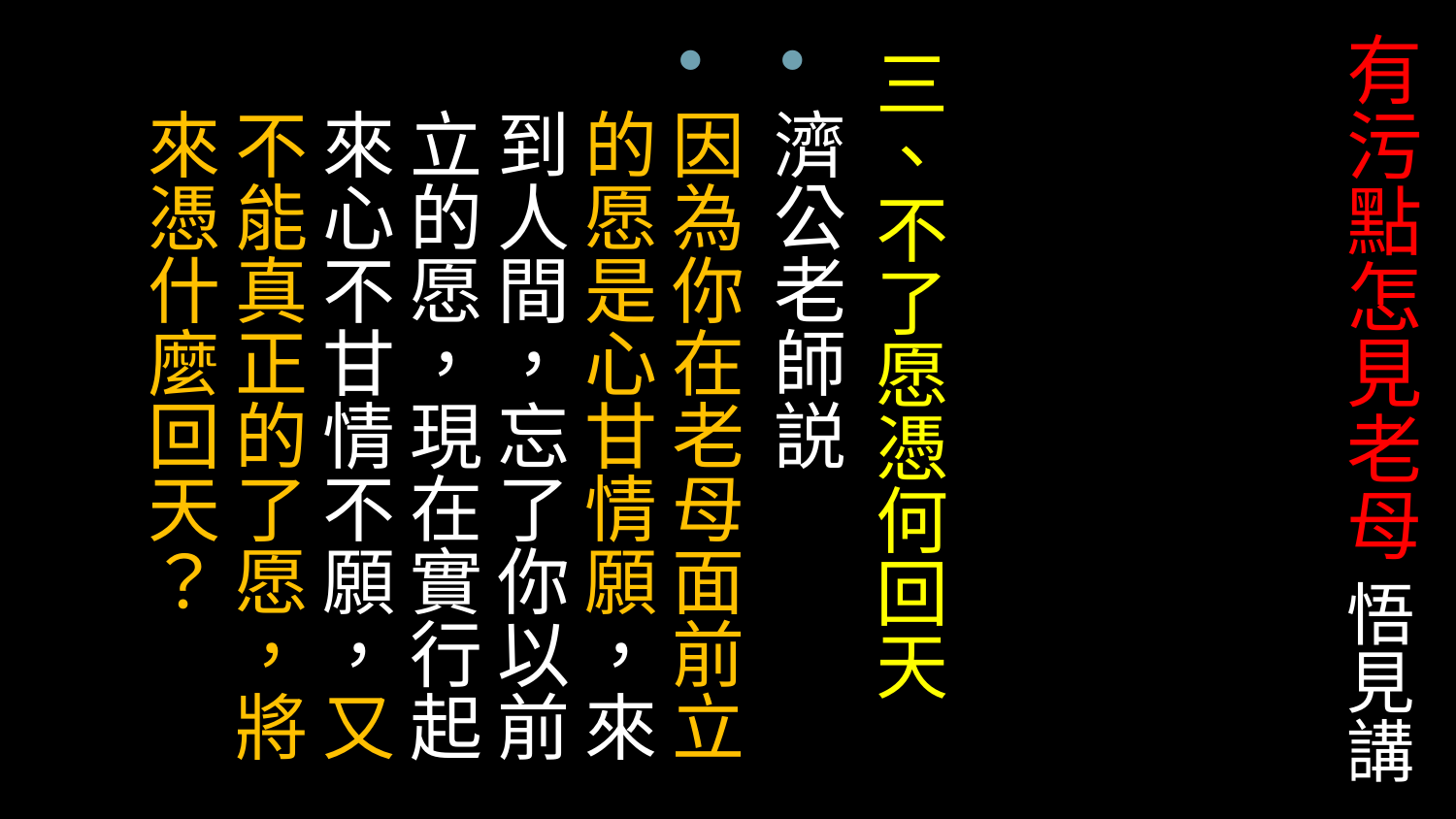

# 有污點怎見老母 悟見講
三、不了愿憑何回天
濟公老師説
因為你在老母面前立的愿是心甘情願，來到人間，忘了你以前立的愿，現在實行起來心不甘情不願，又不能真正的了愿，將來憑什麼回天？